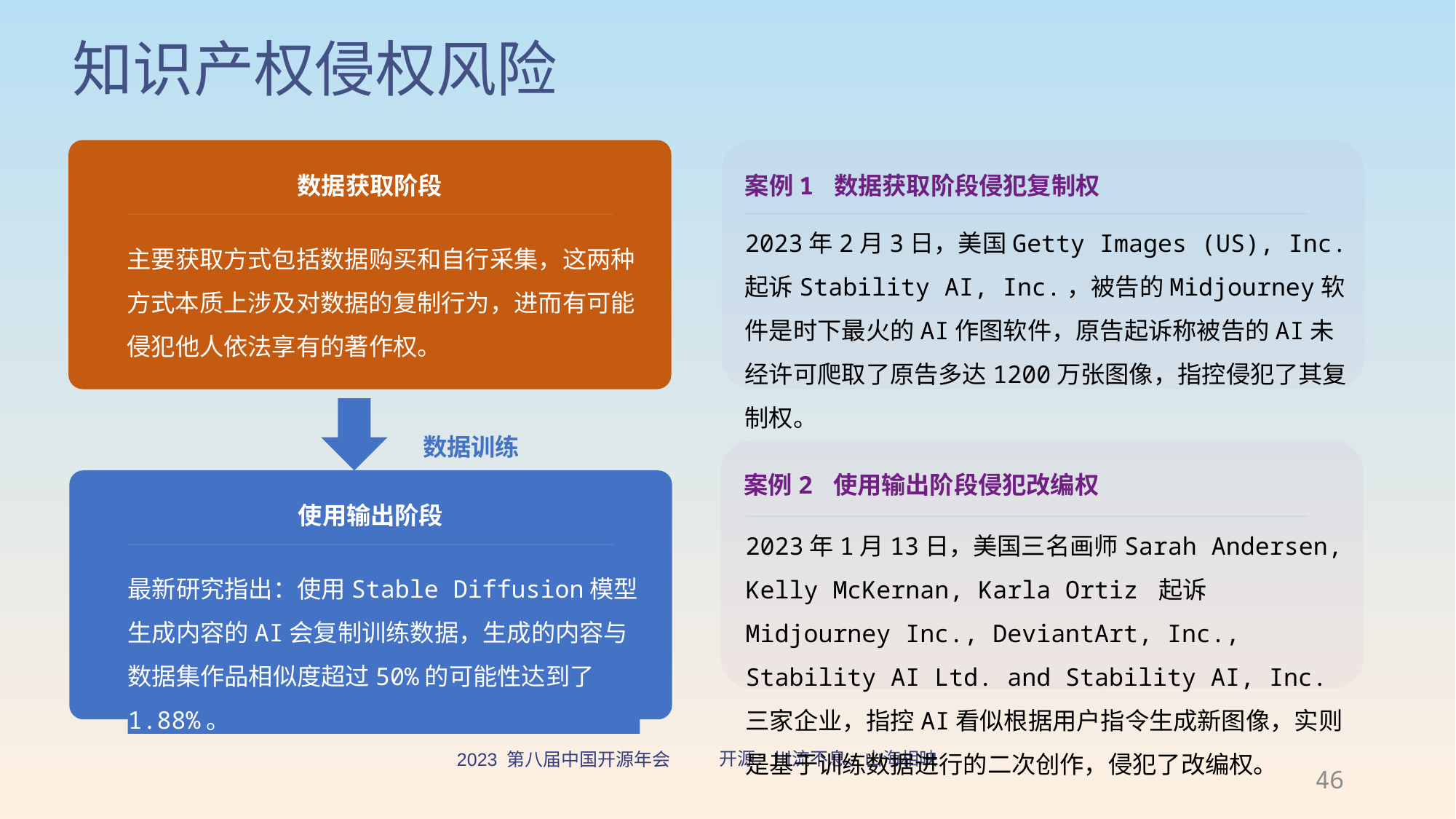

知识产权侵权风险

数据获取阶段
主要获取方式包括数据购买和自行采集，这两种方式本质上涉及对数据的复制行为，进而有可能侵犯他人依法享有的著作权。

案例1 数据获取阶段侵犯复制权
2023年2月3日，美国Getty Images (US), Inc.起诉Stability AI, Inc.，被告的Midjourney软件是时下最火的AI作图软件，原告起诉称被告的AI未经许可爬取了原告多达1200万张图像，指控侵犯了其复制权。

数据训练

案例2 使用输出阶段侵犯改编权
2023年1月13日，美国三名画师Sarah Andersen, Kelly McKernan, Karla Ortiz 起诉Midjourney Inc., DeviantArt, Inc., Stability AI Ltd. and Stability AI, Inc. 三家企业，指控AI看似根据用户指令生成新图像，实则是基于训练数据进行的二次创作，侵犯了改编权。

使用输出阶段
最新研究指出：使用Stable Diffusion模型生成内容的AI会复制训练数据，生成的内容与数据集作品相似度超过50%的可能性达到了1.88%。
46